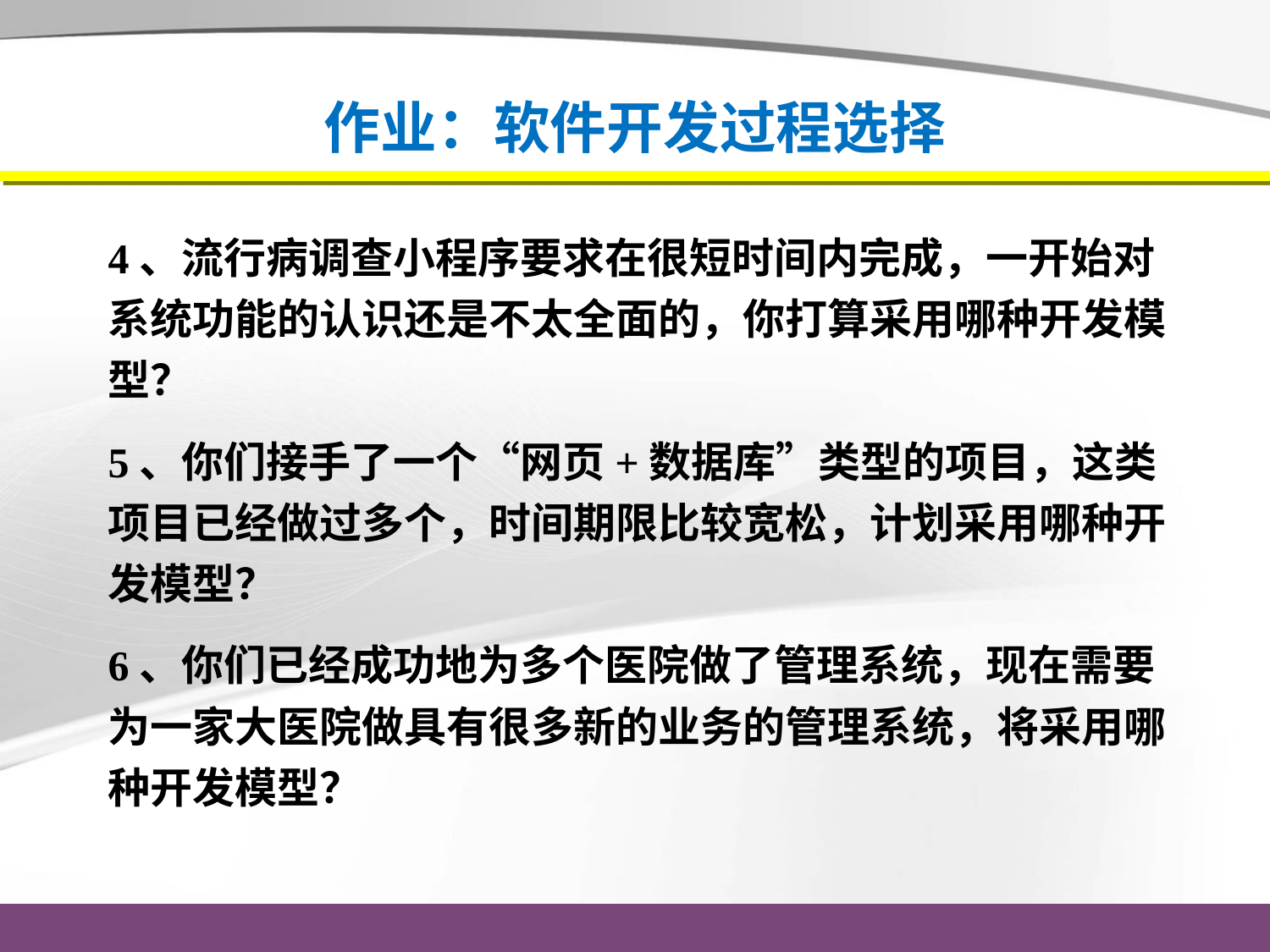

# 作业：软件开发过程选择
4、流行病调查小程序要求在很短时间内完成，一开始对系统功能的认识还是不太全面的，你打算采用哪种开发模型？
5、你们接手了一个“网页+数据库”类型的项目，这类项目已经做过多个，时间期限比较宽松，计划采用哪种开发模型？
6、你们已经成功地为多个医院做了管理系统，现在需要为一家大医院做具有很多新的业务的管理系统，将采用哪种开发模型？